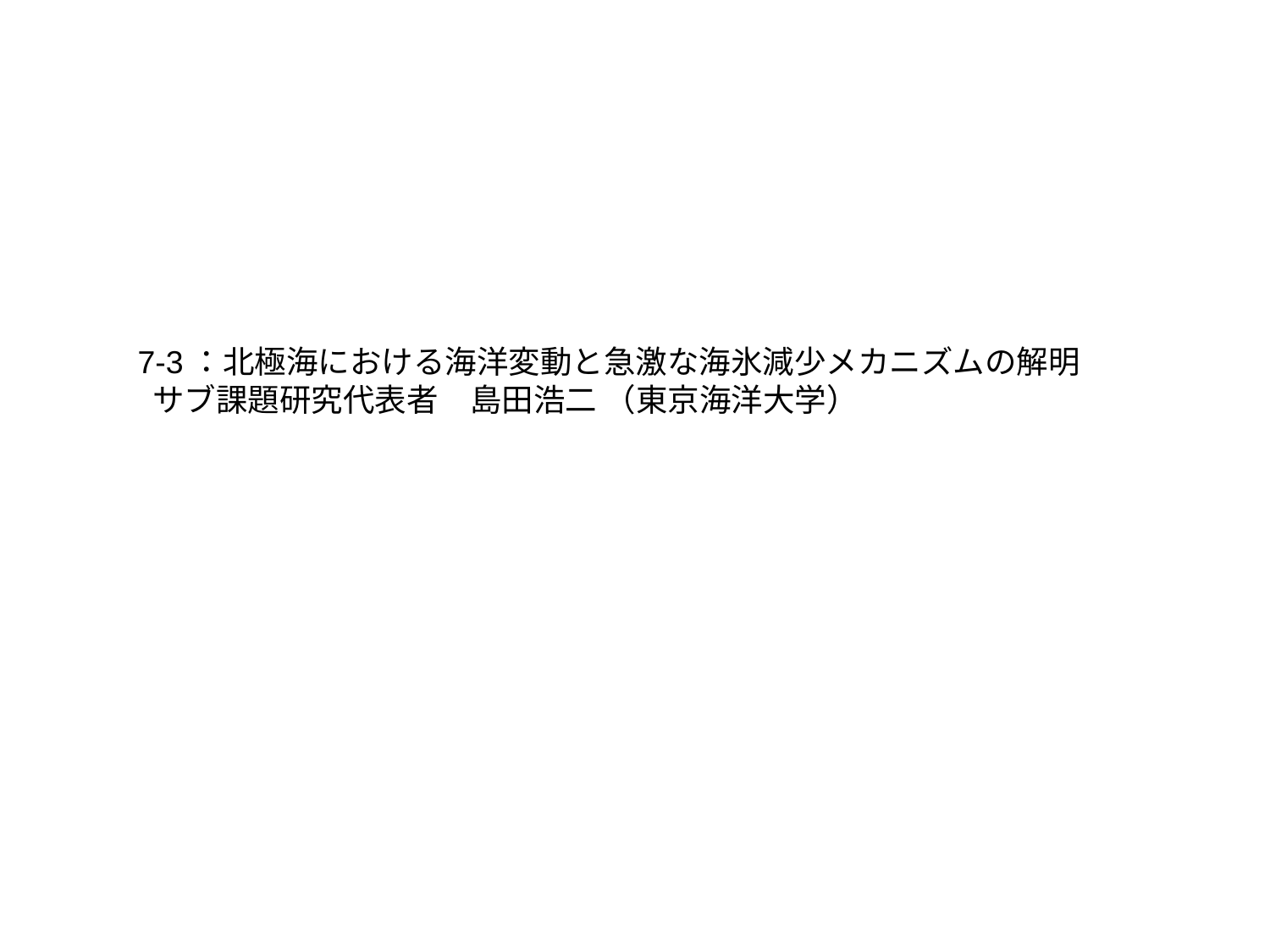

7-3：北極海における海洋変動と急激な海氷減少メカニズムの解明
 サブ課題研究代表者　島田浩二 （東京海洋大学）